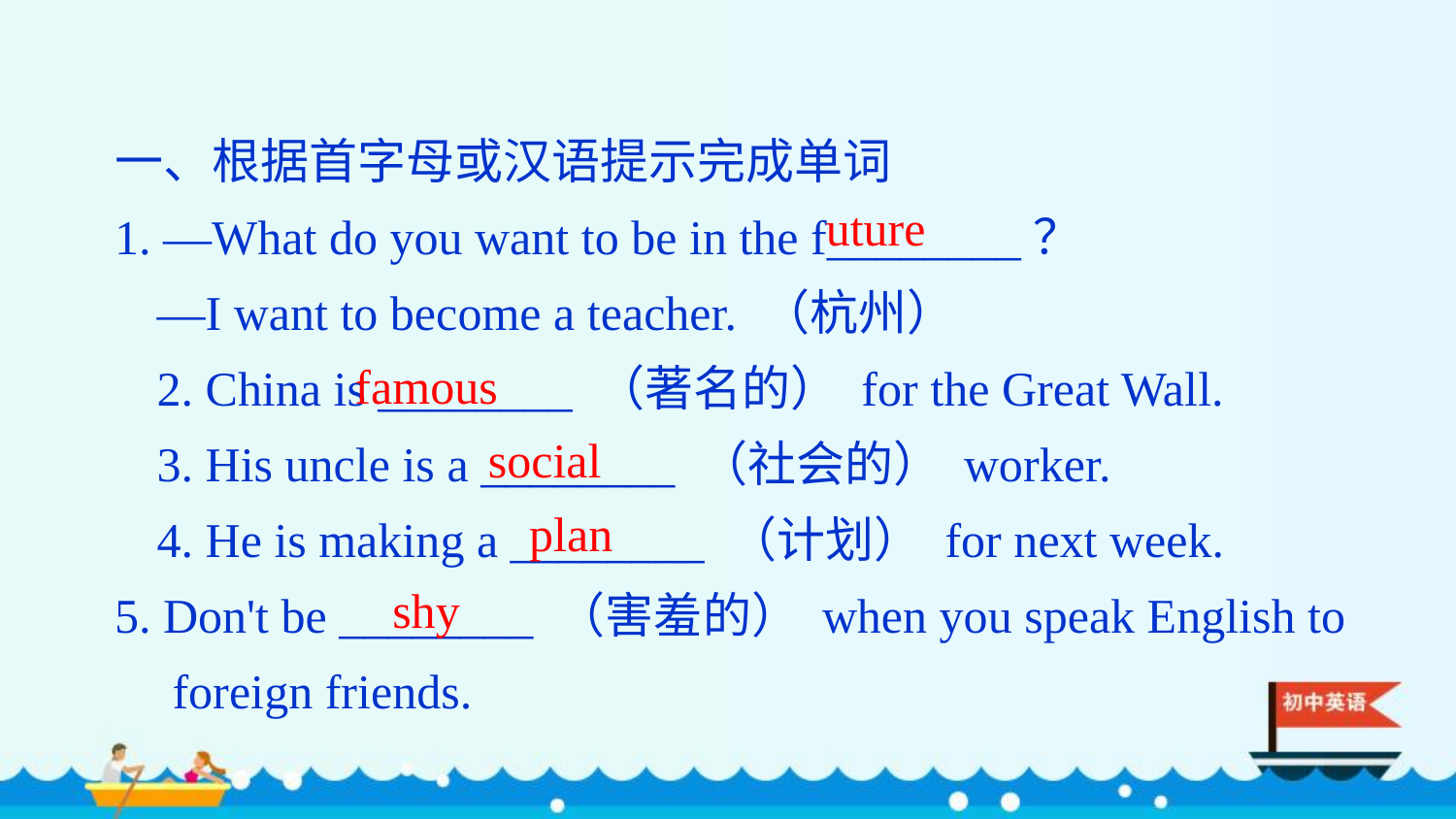

一、根据首字母或汉语提示完成单词
1. —What do you want to be in the f________？
—I want to become a teacher. （杭州）
2. China is ________ （著名的） for the Great Wall.
3. His uncle is a ________ （社会的） worker.
4. He is making a ________ （计划） for next week.
5. Don't be ________ （害羞的） when you speak English to foreign friends.
uture
famous
social
plan
shy